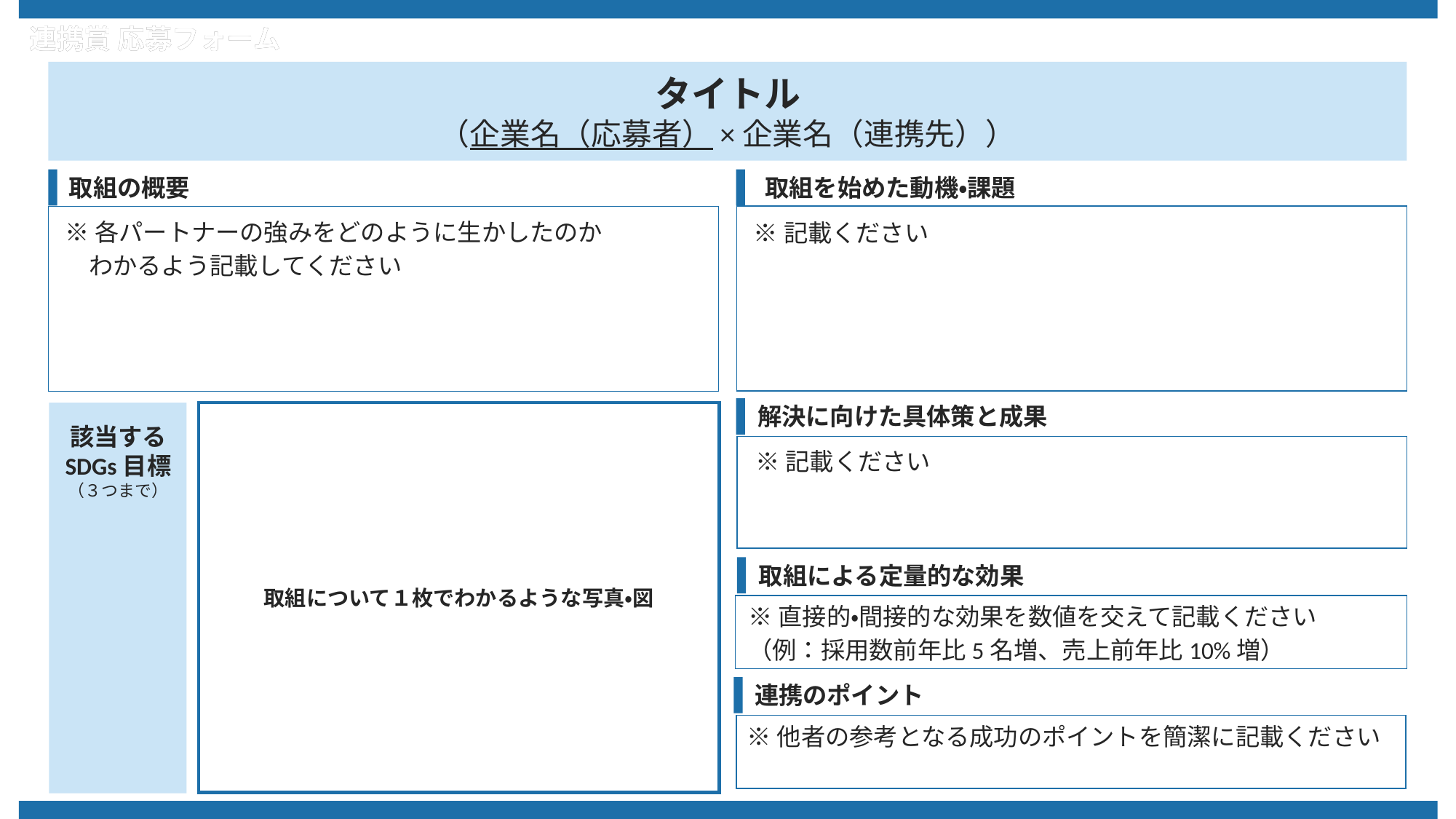

連携賞 応募フォーム
連携賞 応募フォーム
タイトル
（企業名（応募者）×企業名（連携先））
取組を始めた動機・課題

取組の概要

※各パートナーの強みをどのように生かしたのか
　わかるよう記載してください
※記載ください
解決に向けた具体策と成果

取組について１枚でわかるような写真・図

該当する
SDGs目標
（３つまで）

※記載ください
取組による定量的な効果

※直接的・間接的な効果を数値を交えて記載ください
（例：採用数前年比5名増、売上前年比10%増）
連携のポイント

※他者の参考となる成功のポイントを簡潔に記載ください